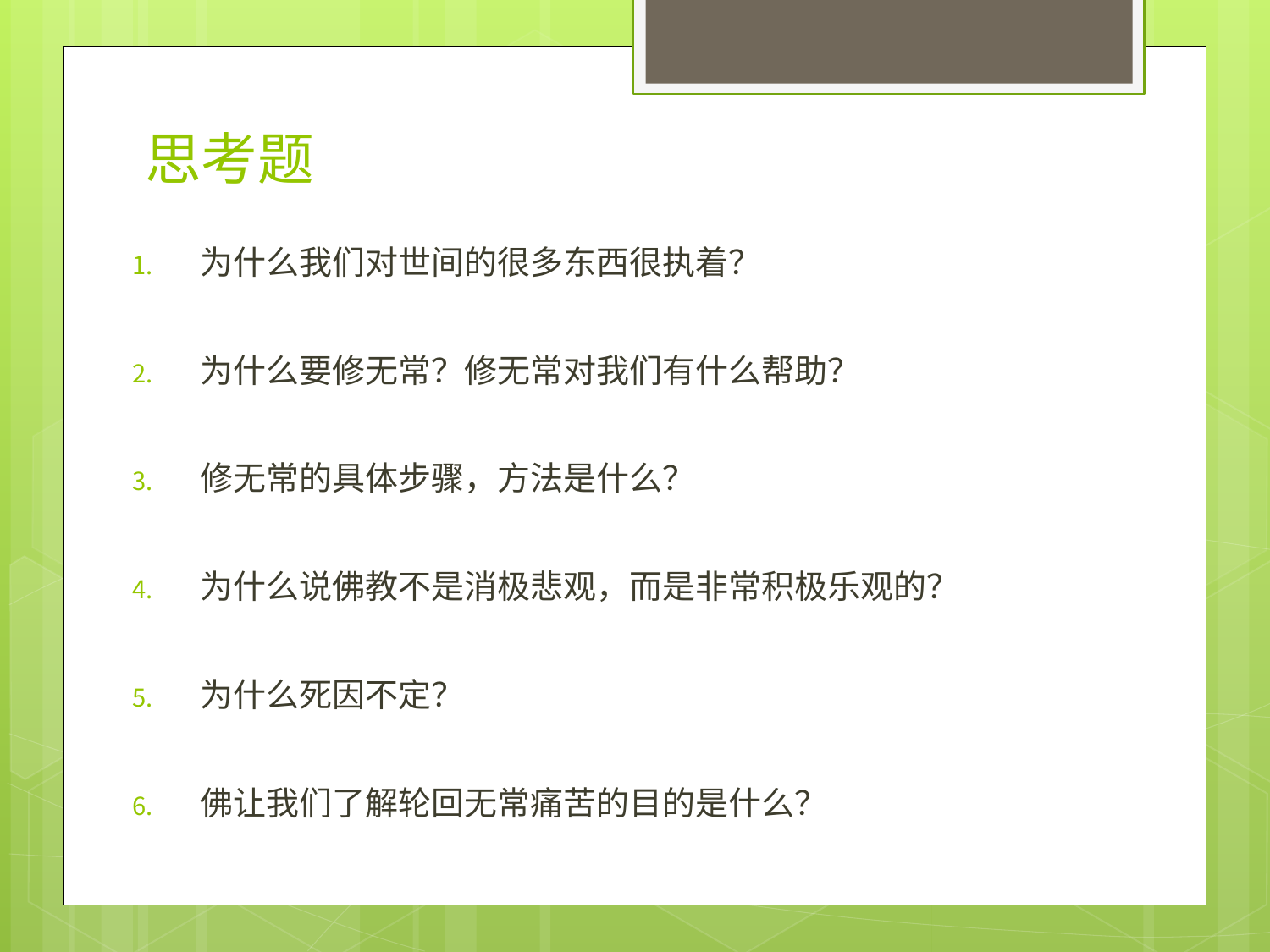

# 思考题
为什么我们对世间的很多东西很执着？

为什么要修无常？修无常对我们有什么帮助？

修无常的具体步骤，方法是什么？

为什么说佛教不是消极悲观，而是非常积极乐观的？

为什么死因不定？

佛让我们了解轮回无常痛苦的目的是什么？